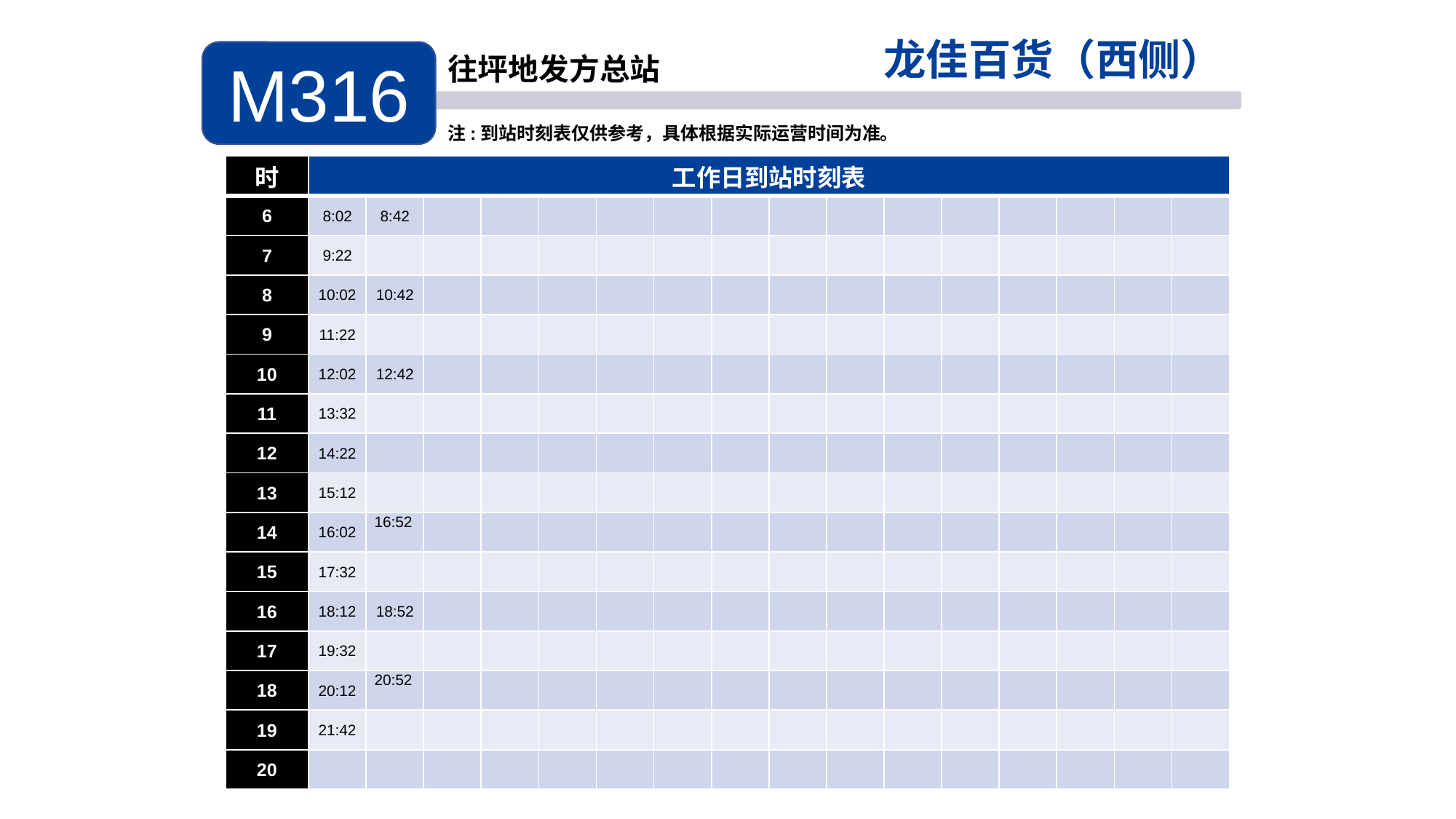

龙佳百货（西侧）
M316
往坪地发方总站

注:到站时刻表仅供参考，具体根据实际运营时间为准。
| 时 | 工作日到站时刻表 |  |  |  |  |  |  |  |  |  |  |  |  |  |  |  |
| --- | --- | --- | --- | --- | --- | --- | --- | --- | --- | --- | --- | --- | --- | --- | --- | --- |
| 6 | 8:02 | 8:42 |  |  |  |  |  |  |  |  |  |  |  |  |  |  |
| 7 | 9:22 |  |  |  |  |  |  |  |  |  |  |  |  |  |  |  |
| 8 | 10:02 | 10:42 |  |  |  |  |  |  |  |  |  |  |  |  |  |  |
| 9 | 11:22 |  |  |  |  |  |  |  |  |  |  |  |  |  |  |  |
| 10 | 12:02 | 12:42 |  |  |  |  |  |  |  |  |  |  |  |  |  |  |
| 11 | 13:32 |  |  |  |  |  |  |  |  |  |  |  |  |  |  |  |
| 12 | 14:22 |  |  |  |  |  |  |  |  |  |  |  |  |  |  |  |
| 13 | 15:12 |  |  |  |  |  |  |  |  |  |  |  |  |  |  |  |
| 14 | 16:02 | 16:52 |  |  |  |  |  |  |  |  |  |  |  |  |  |  |
| 15 | 17:32 |  |  |  |  |  |  |  |  |  |  |  |  |  |  |  |
| 16 | 18:12 | 18:52 |  |  |  |  |  |  |  |  |  |  |  |  |  |  |
| 17 | 19:32 |  |  |  |  |  |  |  |  |  |  |  |  |  |  |  |
| 18 | 20:12 | 20:52 |  |  |  |  |  |  |  |  |  |  |  |  |  |  |
| 19 | 21:42 |  |  |  |  |  |  |  |  |  |  |  |  |  |  |  |
| 20 |  |  |  |  |  |  |  |  |  |  |  |  |  |  |  |  |